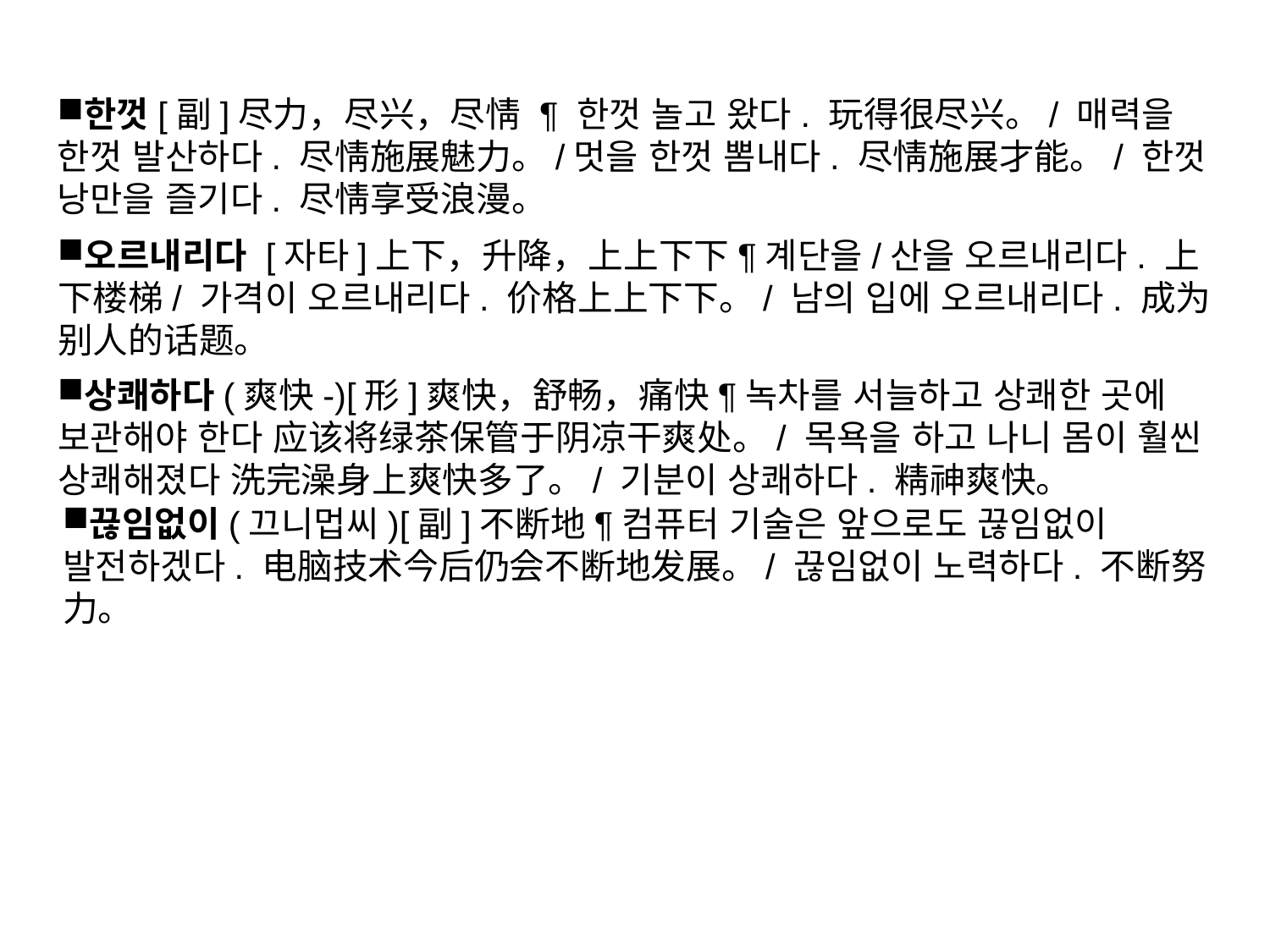

한껏[副]尽力，尽兴，尽情 ¶ 한껏 놀고 왔다. 玩得很尽兴。/ 매력을 한껏 발산하다. 尽情施展魅力。/멋을 한껏 뽐내다. 尽情施展才能。/ 한껏 낭만을 즐기다. 尽情享受浪漫。
오르내리다 [자타]上下，升降，上上下下¶계단을/산을 오르내리다. 上下楼梯/ 가격이 오르내리다. 价格上上下下。/ 남의 입에 오르내리다. 成为别人的话题。
상쾌하다(爽快-)[形]爽快，舒畅，痛快¶녹차를 서늘하고 상쾌한 곳에 보관해야 한다 应该将绿茶保管于阴凉干爽处。/ 목욕을 하고 나니 몸이 훨씬 상쾌해졌다 洗完澡身上爽快多了。/ 기분이 상쾌하다. 精神爽快。
끊임없이(끄니멉씨)[副]不断地¶컴퓨터 기술은 앞으로도 끊임없이 발전하겠다. 电脑技术今后仍会不断地发展。/ 끊임없이 노력하다. 不断努力。